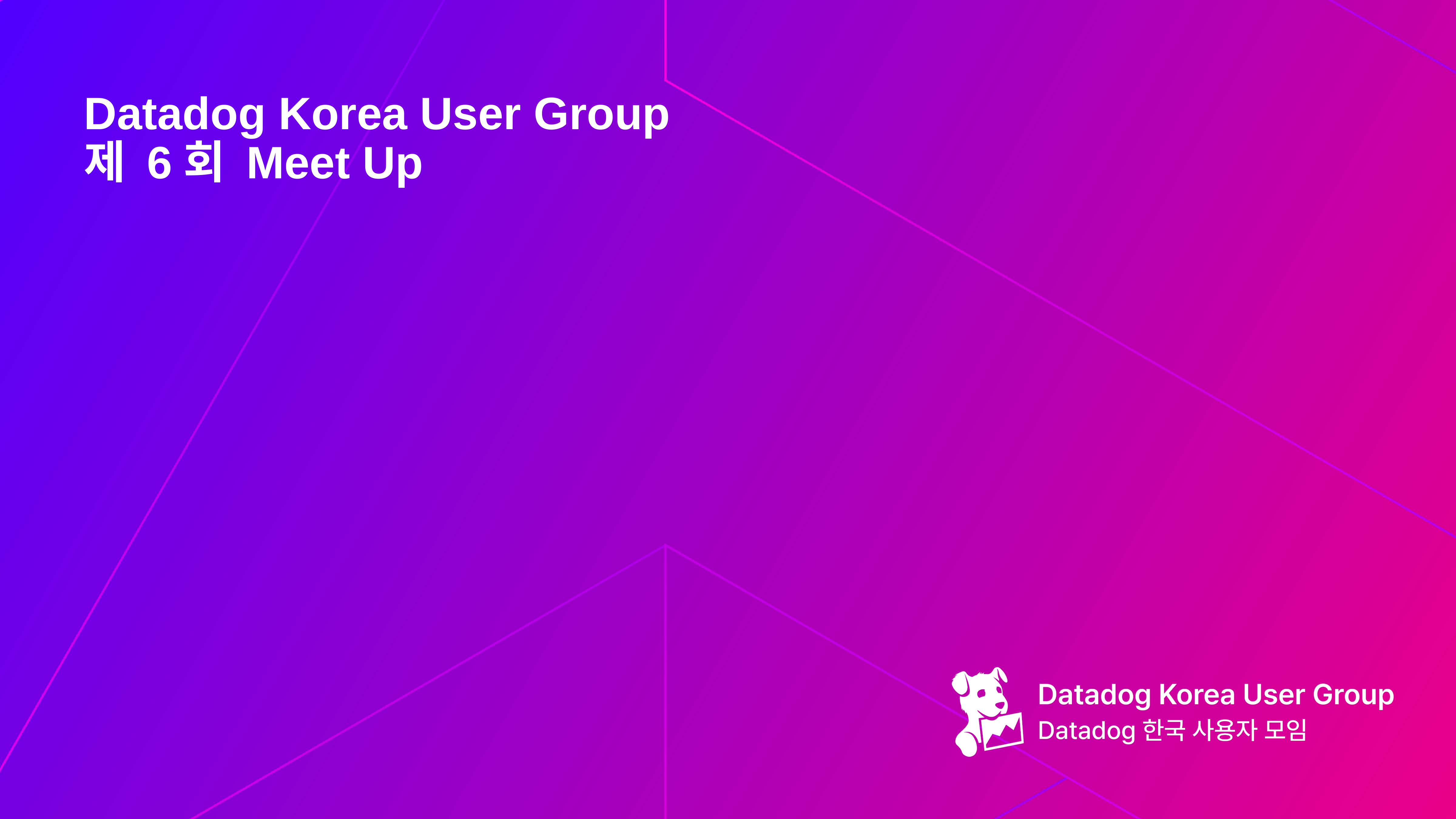

# Datadog Korea User Group
제 6회 Meet Up